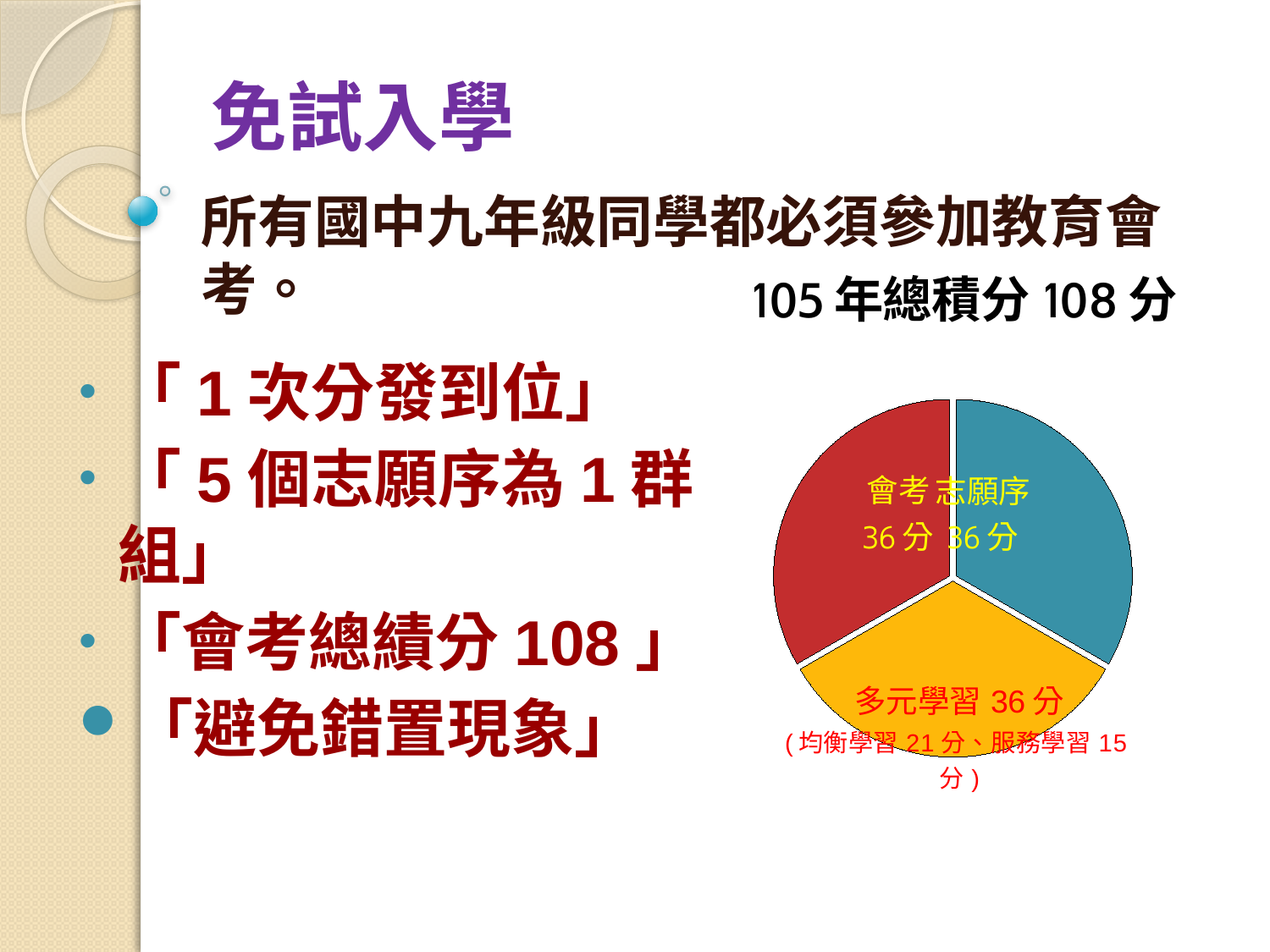

# 免試入學
所有國中九年級同學都必須參加教育會考。

### Chart: 105年總積分108分

| Category | 銷售 |
|---|---|
| 第一季 | 0.3 |
| 第二季 | 0.3 |
| 第三季 | 0.3 |
「1次分發到位」
「5個志願序為1群組」
「會考總績分108」
「避免錯置現象」